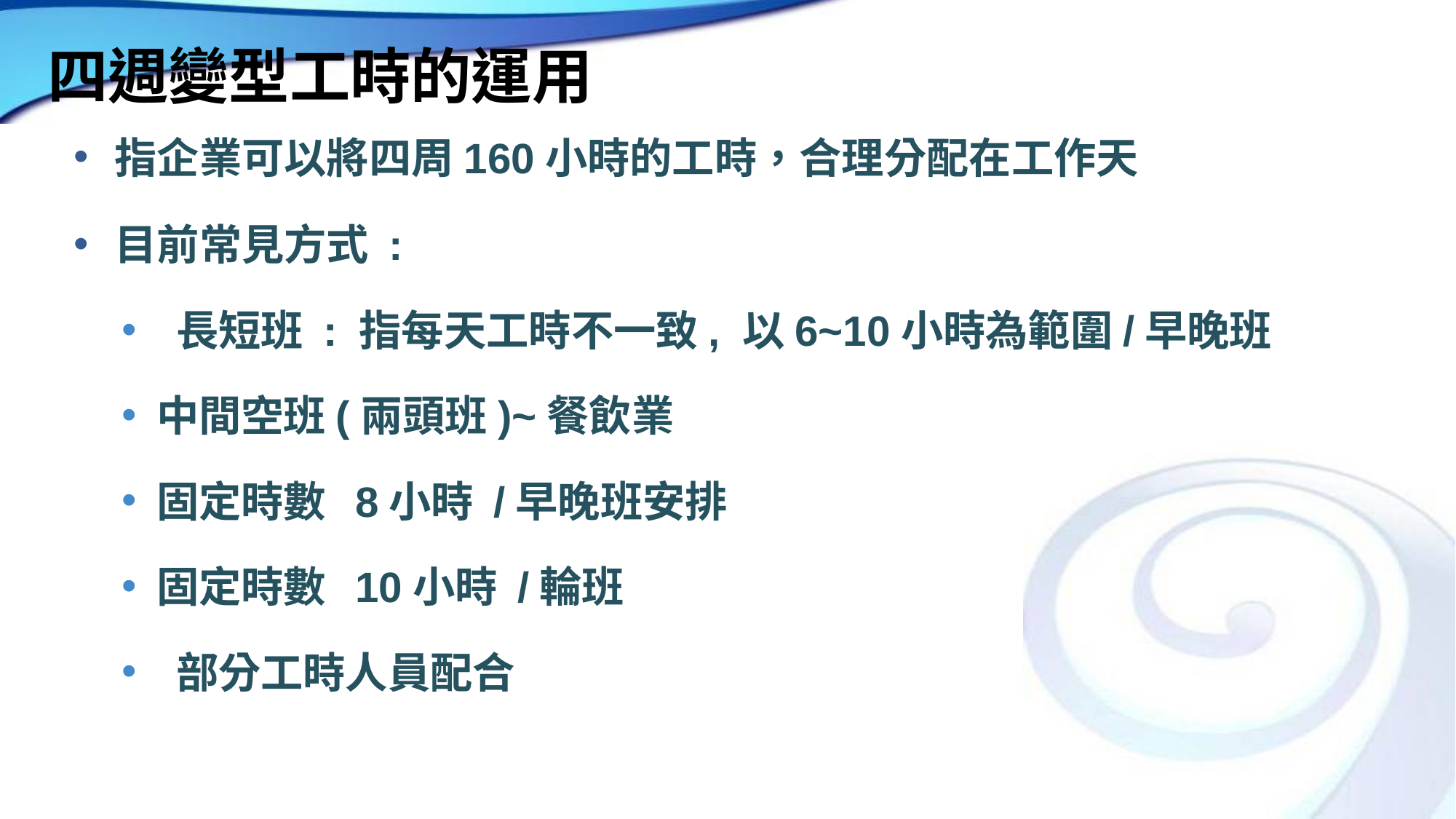

# 四週變型工時的運用
指企業可以將四周160小時的工時，合理分配在工作天
目前常見方式 :
 長短班 : 指每天工時不一致, 以6~10小時為範圍/早晚班
中間空班(兩頭班)~餐飲業
固定時數  8小時 /早晚班安排
固定時數  10小時 /輪班
 部分工時人員配合